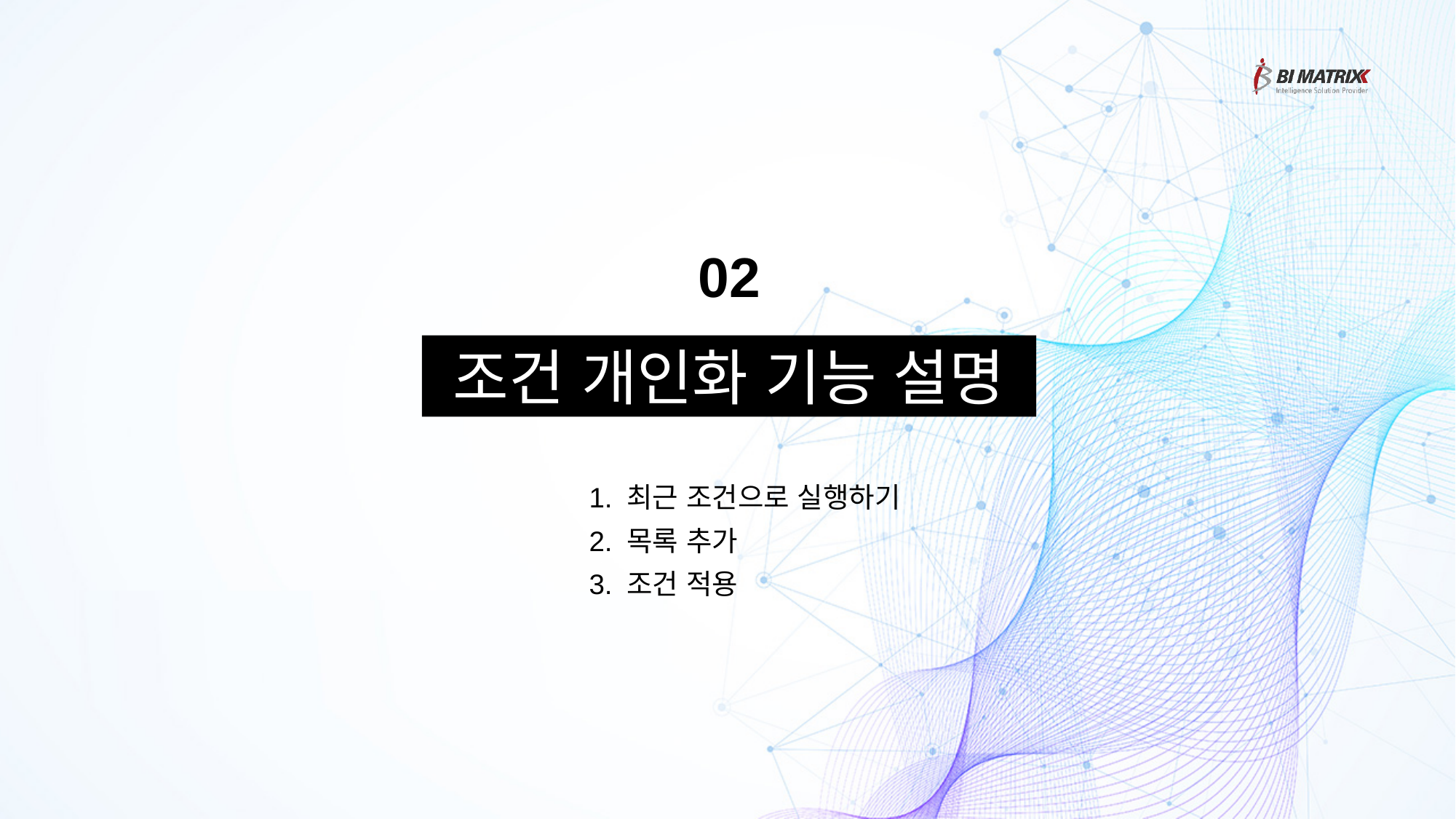

02
조건 개인화 기능 설명
 최근 조건으로 실행하기
 목록 추가
 조건 적용